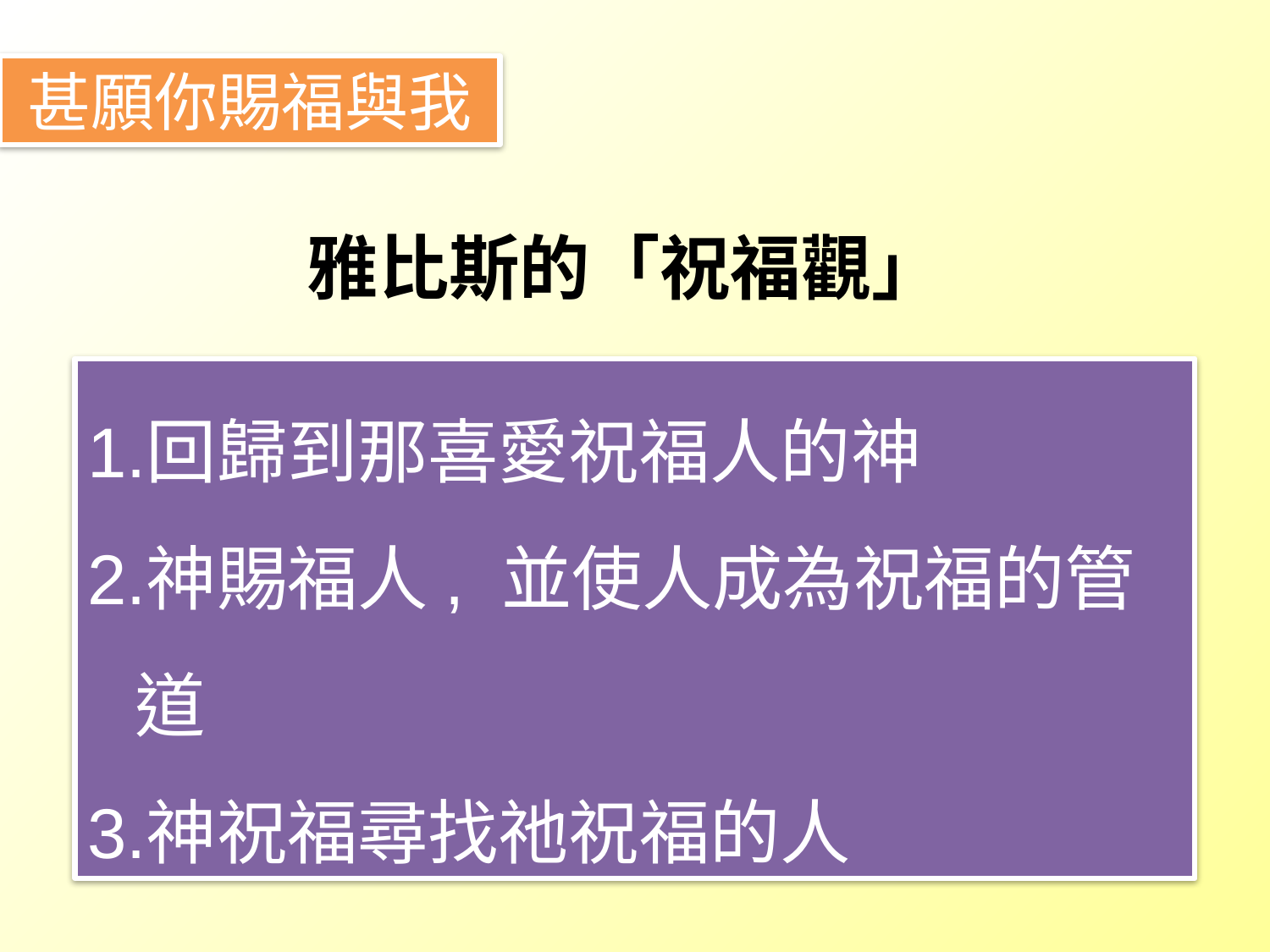

甚願你賜福與我
雅比斯的「祝福觀」
回歸到那喜愛祝福人的神
神賜福人, 並使人成為祝福的管道
神祝福尋找祂祝福的人